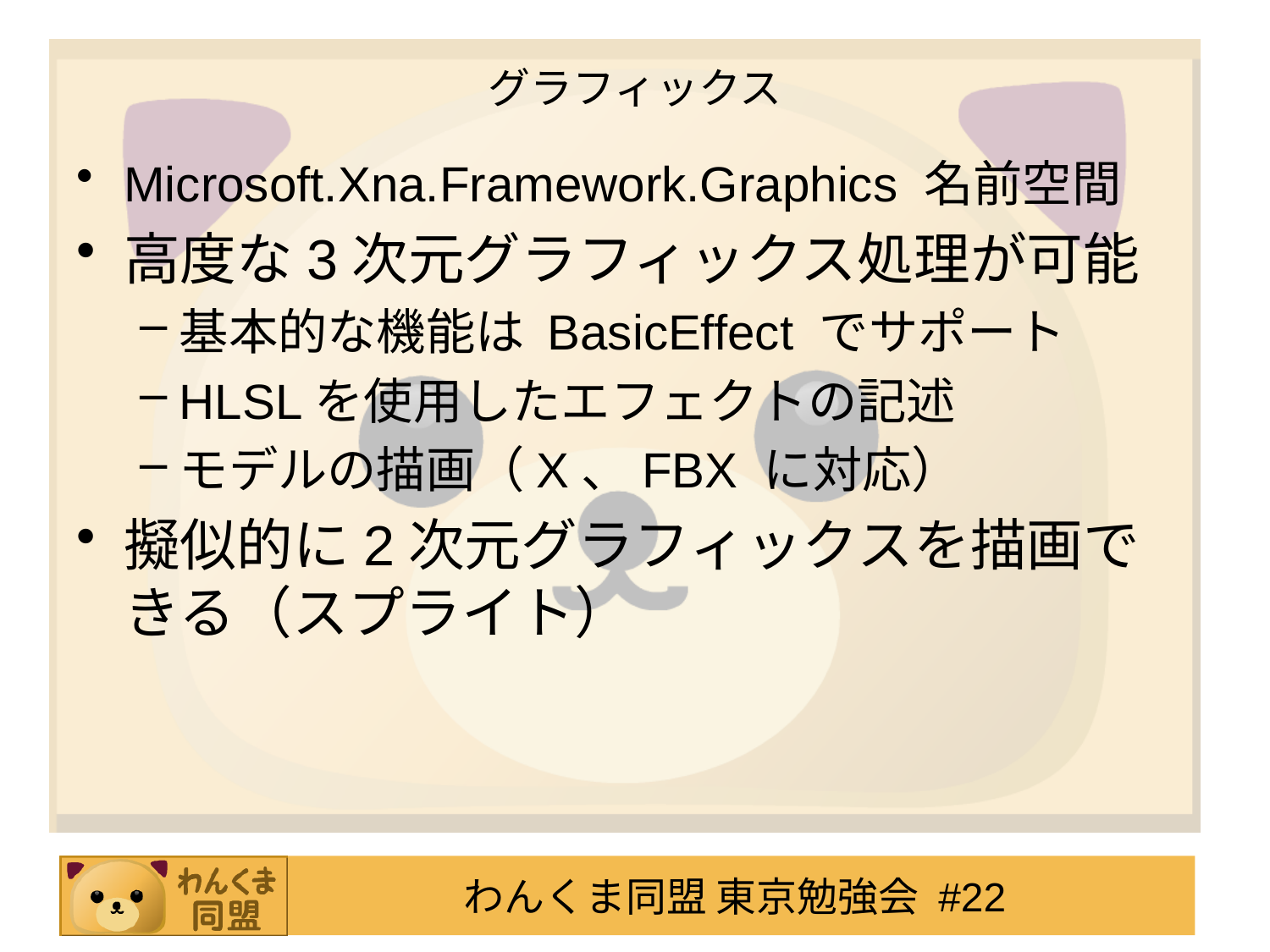

# グラフィックス
Microsoft.Xna.Framework.Graphics 名前空間
高度な3次元グラフィックス処理が可能
基本的な機能は BasicEffect でサポート
HLSLを使用したエフェクトの記述
モデルの描画（X、FBX に対応）
擬似的に2次元グラフィックスを描画できる（スプライト）